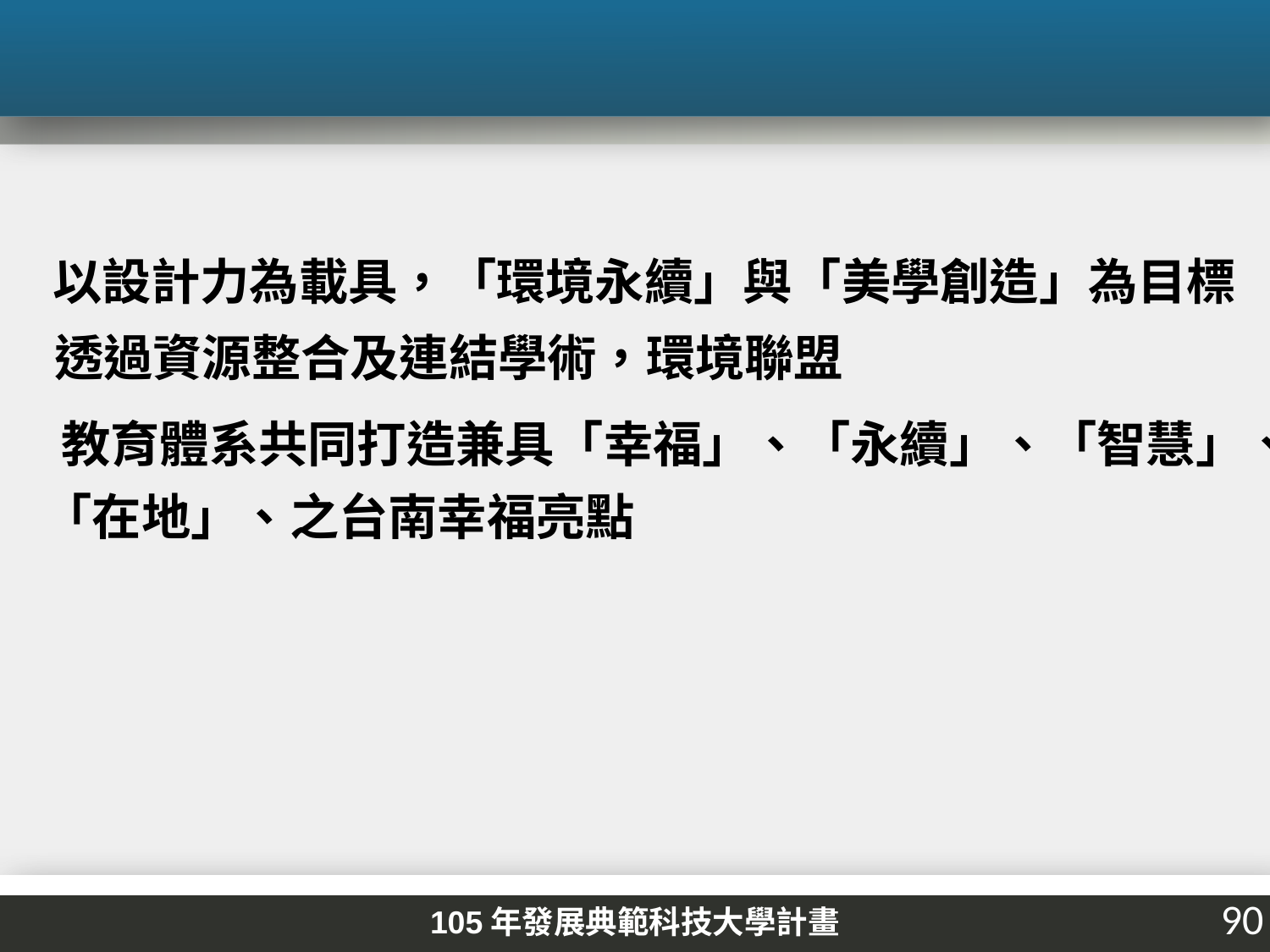

以設計力為載具，「環境永續」與「美學創造」為目標
透過資源整合及連結學術，環境聯盟
 教育體系共同打造兼具「幸福」、「永續」、「智慧」、
「在地」、之台南幸福亮點